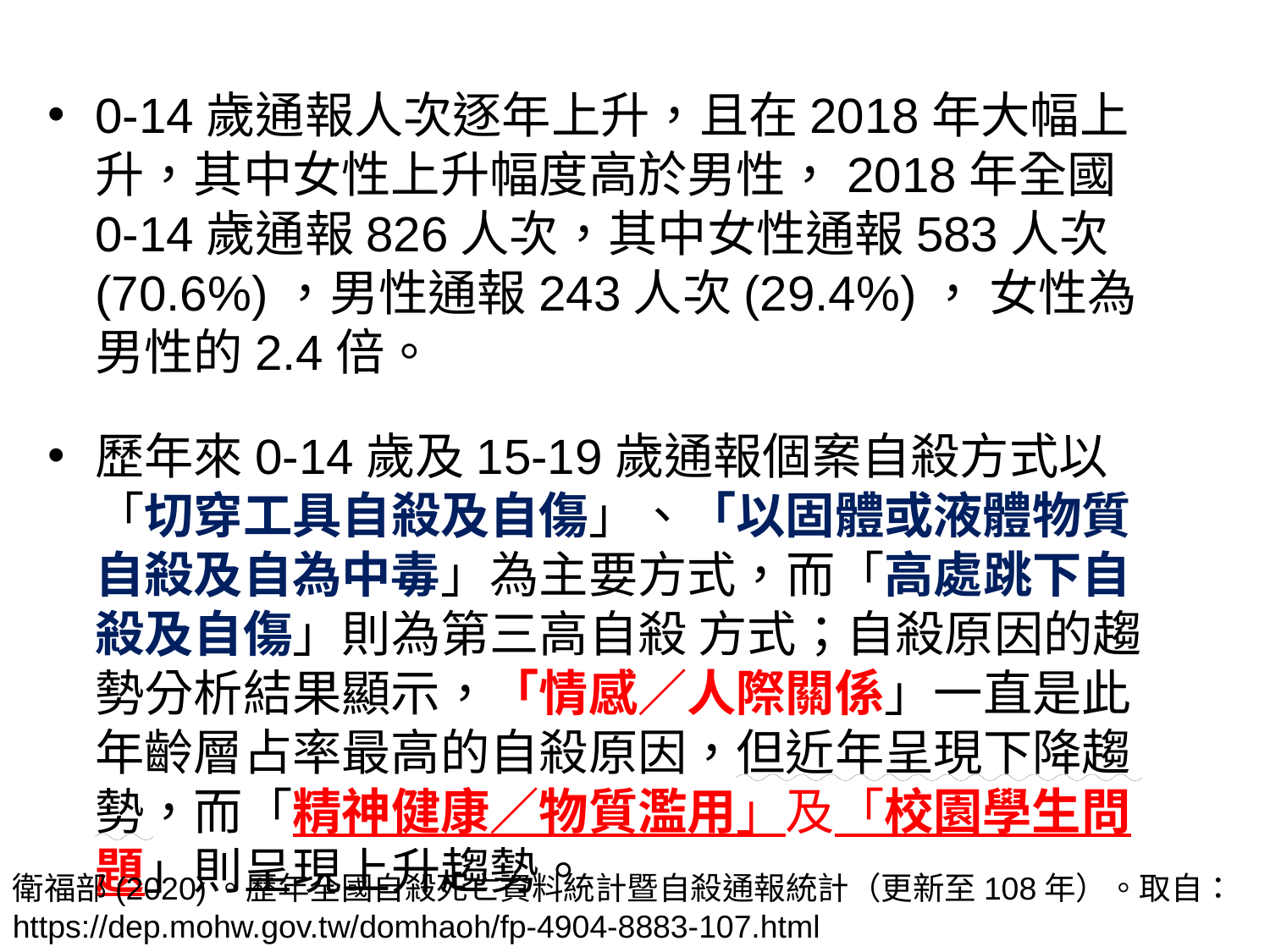

0-14歲通報人次逐年上升，且在2018年大幅上升，其中女性上升幅度高於男性，2018年全國0-14歲通報826人次，其中女性通報583人次(70.6%)，男性通報243人次(29.4%)， 女性為男性的2.4倍。

歷年來0-14歲及15-19歲通報個案自殺方式以「切穿工具自殺及自傷」、「以固體或液體物質自殺及自為中毒」為主要方式，而「高處跳下自殺及自傷」則為第三高自殺 方式；自殺原因的趨勢分析結果顯示，「情感／人際關係」一直是此年齡層占率最高的自殺原因，但近年呈現下降趨勢，而「精神健康／物質濫用」及「校園學生問題」則呈現上升趨勢。
衛福部(2020)。歷年全國自殺死亡資料統計暨自殺通報統計（更新至108年）。取自：https://dep.mohw.gov.tw/domhaoh/fp-4904-8883-107.html